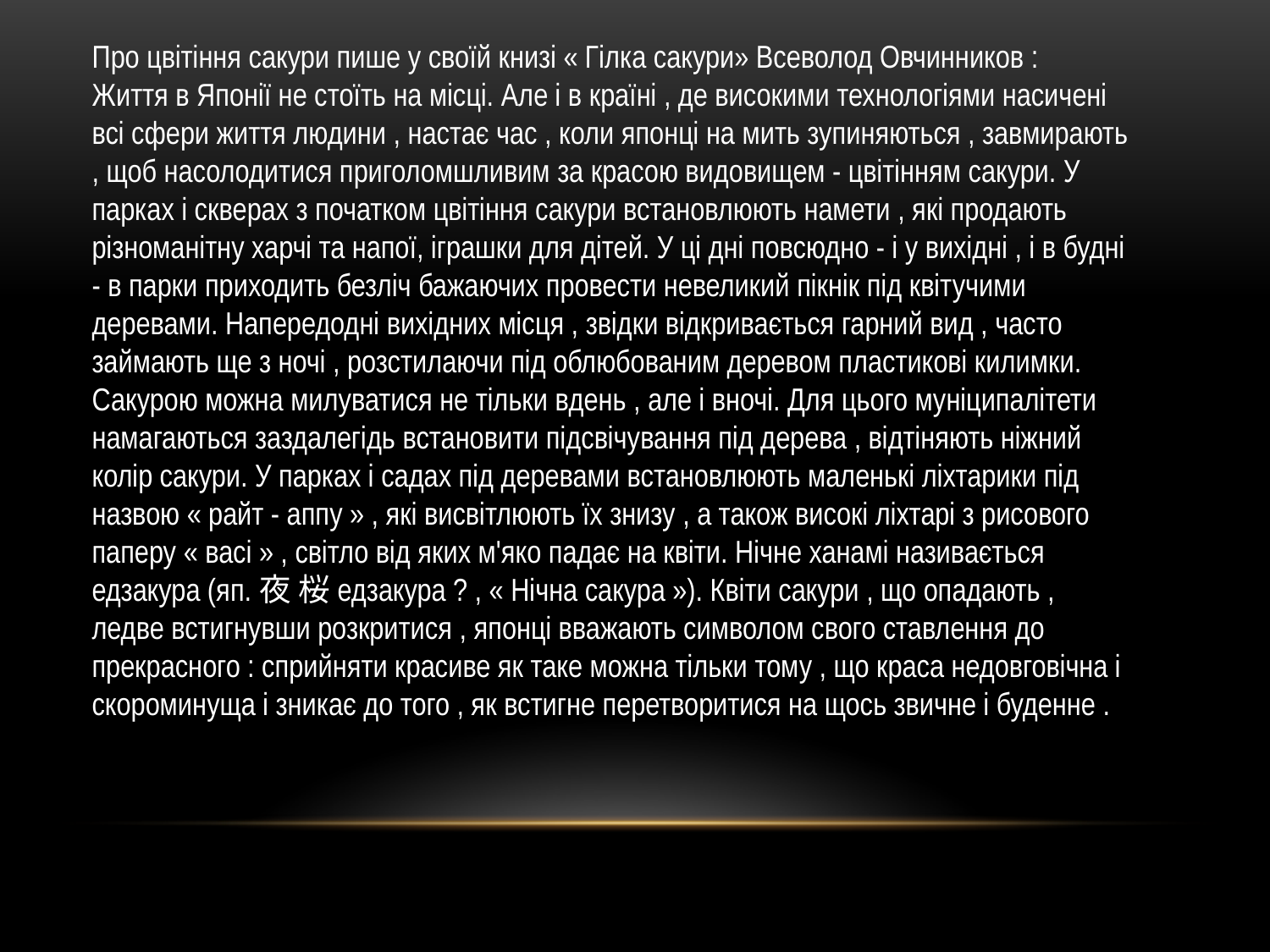

Про цвітіння сакури пише у своїй книзі « Гілка сакури» Всеволод Овчинников :
Життя в Японії не стоїть на місці. Але і в країні , де високими технологіями насичені всі сфери життя людини , настає час , коли японці на мить зупиняються , завмирають , щоб насолодитися приголомшливим за красою видовищем - цвітінням сакури. У парках і скверах з початком цвітіння сакури встановлюють намети , які продають різноманітну харчі та напої, іграшки для дітей. У ці дні повсюдно - і у вихідні , і в будні - в парки приходить безліч бажаючих провести невеликий пікнік під квітучими деревами. Напередодні вихідних місця , звідки відкривається гарний вид , часто займають ще з ночі , розстилаючи під облюбованим деревом пластикові килимки. Сакурою можна милуватися не тільки вдень , але і вночі. Для цього муніципалітети намагаються заздалегідь встановити підсвічування під дерева , відтіняють ніжний колір сакури. У парках і садах під деревами встановлюють маленькі ліхтарики під назвою « райт - аппу » , які висвітлюють їх знизу , а також високі ліхтарі з рисового паперу « васі » , світло від яких м'яко падає на квіти. Нічне ханамі називається едзакура (яп.夜 桜едзакура ? , « Нічна сакура »). Квіти сакури , що опадають , ледве встигнувши розкритися , японці вважають символом свого ставлення до прекрасного : сприйняти красиве як таке можна тільки тому , що краса недовговічна і скороминуща і зникає до того , як встигне перетворитися на щось звичне і буденне .